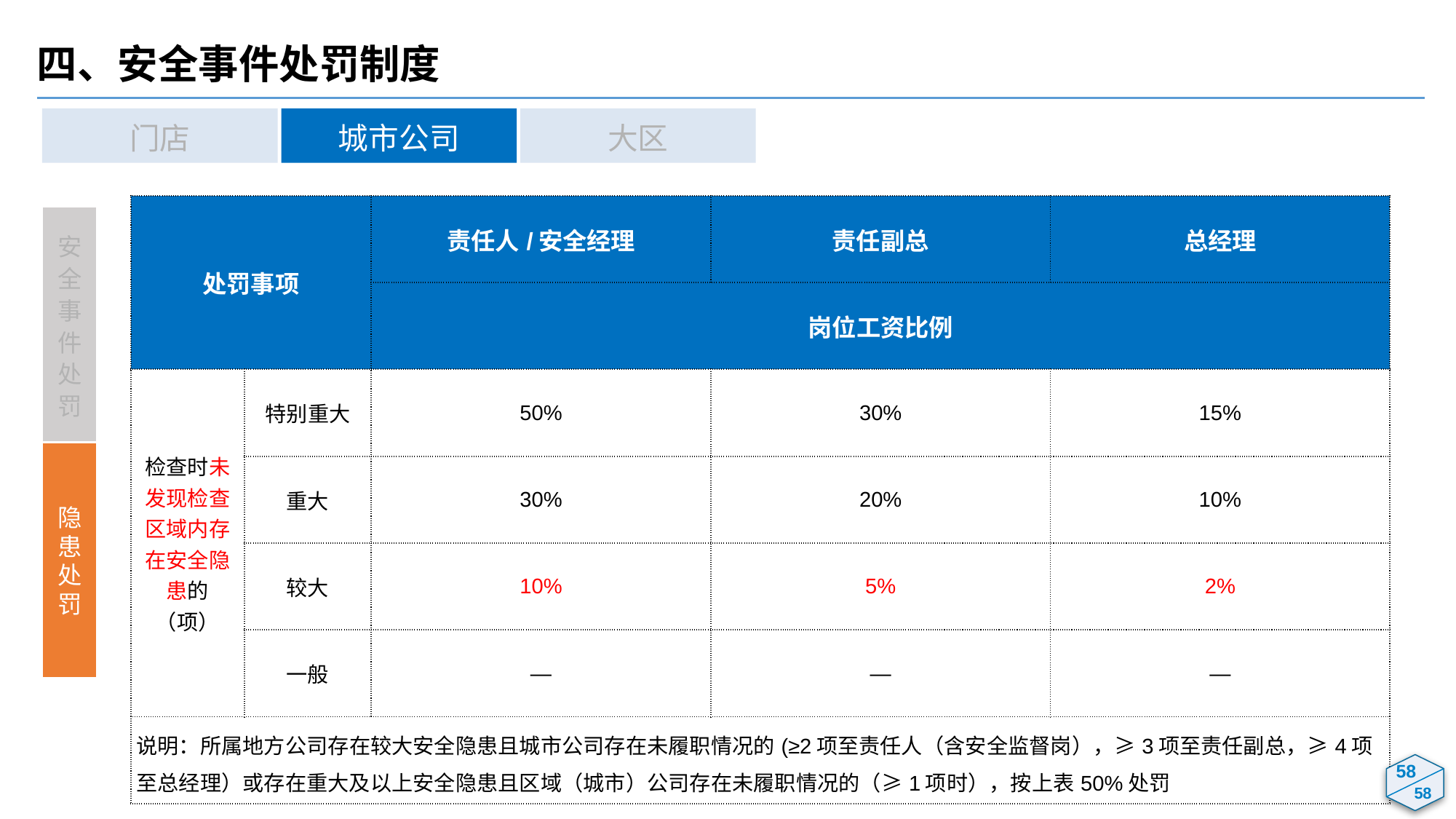

四、安全事件处罚制度
门店
城市公司
大区
| 处罚事项 |  | 责任人/安全经理 | 责任副总 | 总经理 |
| --- | --- | --- | --- | --- |
|  |  | 岗位工资比例 |  |  |
| 检查时未发现检查区域内存在安全隐患的（项） | 特别重大 | 50% | 30% | 15% |
|  | 重大 | 30% | 20% | 10% |
|  | 较大 | 10% | 5% | 2% |
|  | 一般 | — | — | — |
| 说明：所属地方公司存在较大安全隐患且城市公司存在未履职情况的(≥2项至责任人（含安全监督岗），≥3项至责任副总，≥4项至总经理）或存在重大及以上安全隐患且区域（城市）公司存在未履职情况的（≥1项时），按上表50%处罚 |  |  |  |  |
安全事件处罚
隐患处罚
55
58

58